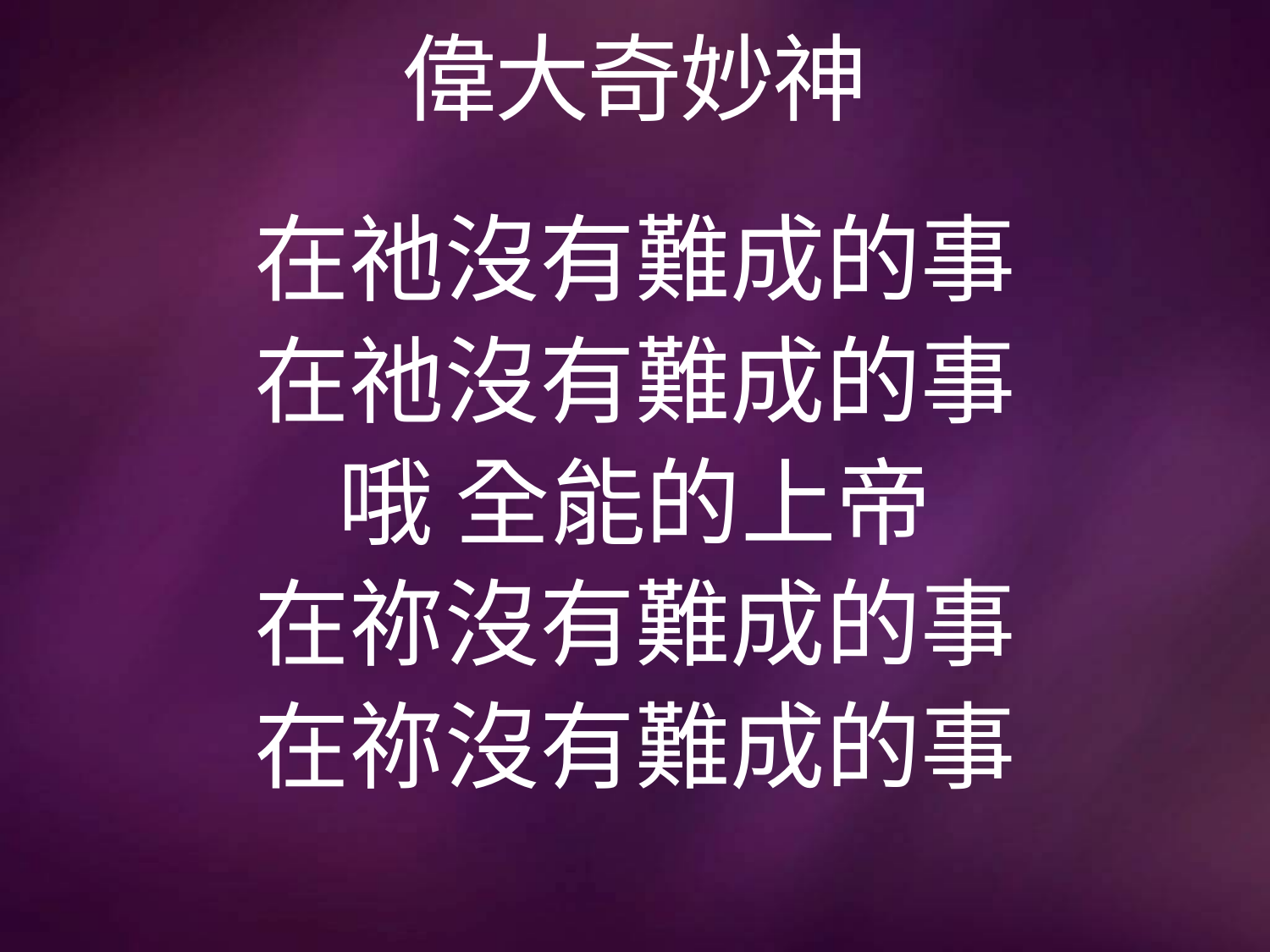

# 偉大奇妙神
在祂沒有難成的事
在祂沒有難成的事
哦 全能的上帝
在祢沒有難成的事
在祢沒有難成的事